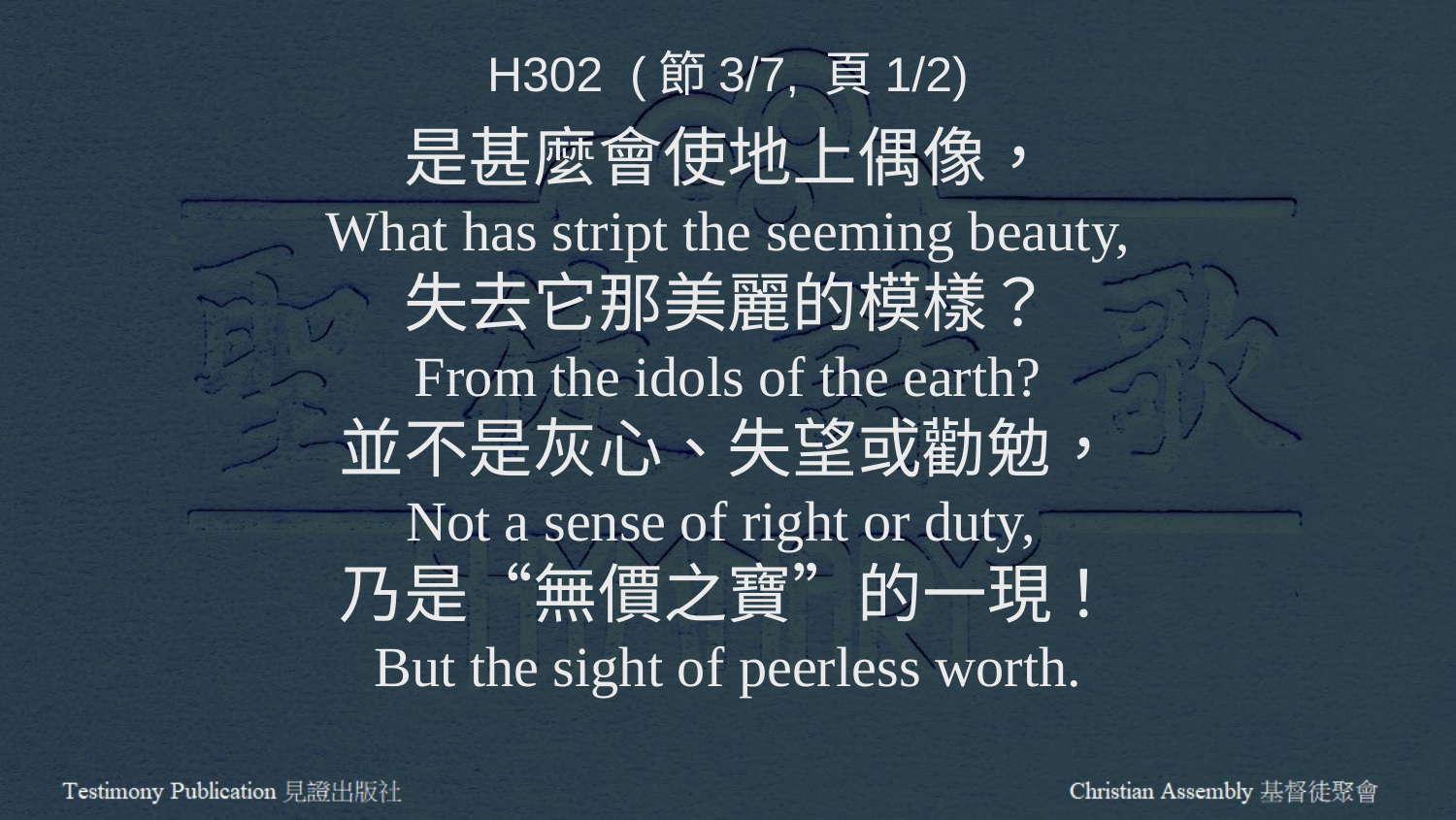

H302  (節3/7, 頁1/2)
是甚麼會使地上偶像，
What has stript the seeming beauty,
失去它那美麗的模樣？
From the idols of the earth?
並不是灰心、失望或勸勉，
Not a sense of right or duty,
乃是“無價之寶”的一現！
But the sight of peerless worth.